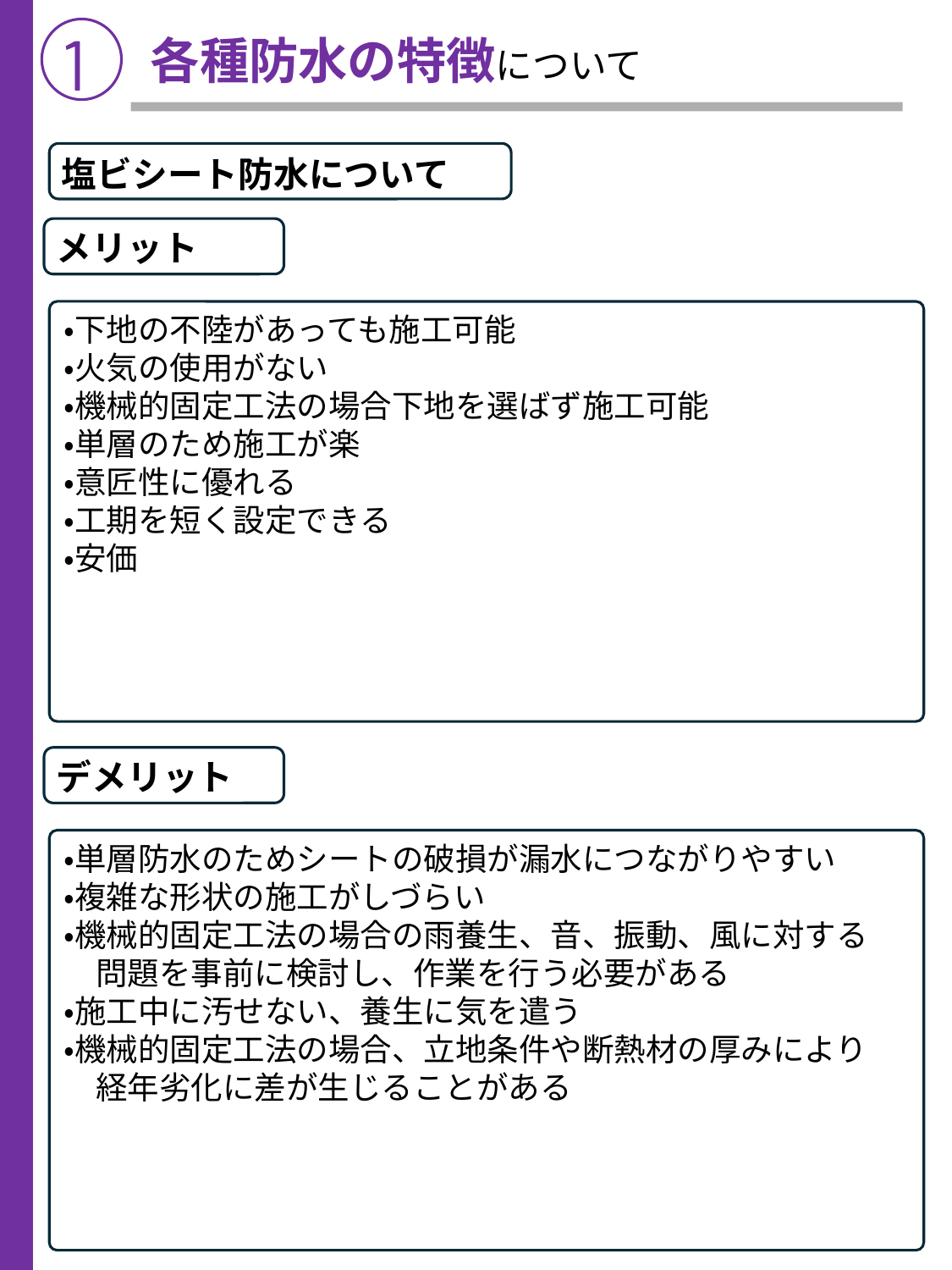

1

各種防水の特徴について

塩ビシート防水について

メリット
・下地の不陸があっても施工可能
・火気の使用がない
・機械的固定工法の場合下地を選ばず施工可能
・単層のため施工が楽
・意匠性に優れる
・工期を短く設定できる
・安価

デメリット
・単層防水のためシートの破損が漏水につながりやすい
・複雑な形状の施工がしづらい
・機械的固定工法の場合の雨養生、音、振動、風に対する
　問題を事前に検討し、作業を行う必要がある
・施工中に汚せない、養生に気を遣う
・機械的固定工法の場合、立地条件や断熱材の厚みにより
　経年劣化に差が生じることがある